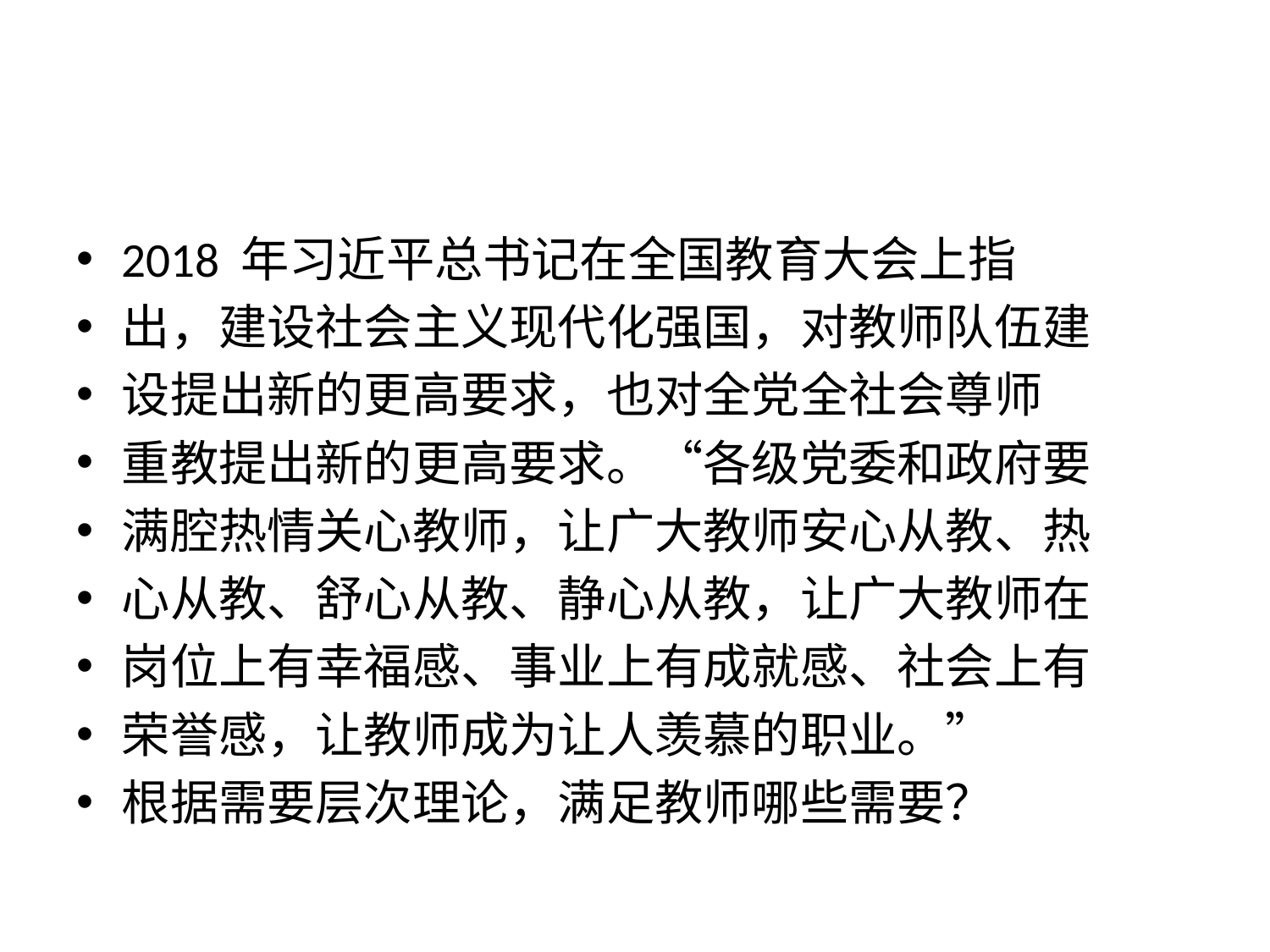

#
2018 年习近平总书记在全国教育大会上指
出，建设社会主义现代化强国，对教师队伍建
设提出新的更高要求，也对全党全社会尊师
重教提出新的更高要求。“各级党委和政府要
满腔热情关心教师，让广大教师安心从教、热
心从教、舒心从教、静心从教，让广大教师在
岗位上有幸福感、事业上有成就感、社会上有
荣誉感，让教师成为让人羡慕的职业。”
根据需要层次理论，满足教师哪些需要？